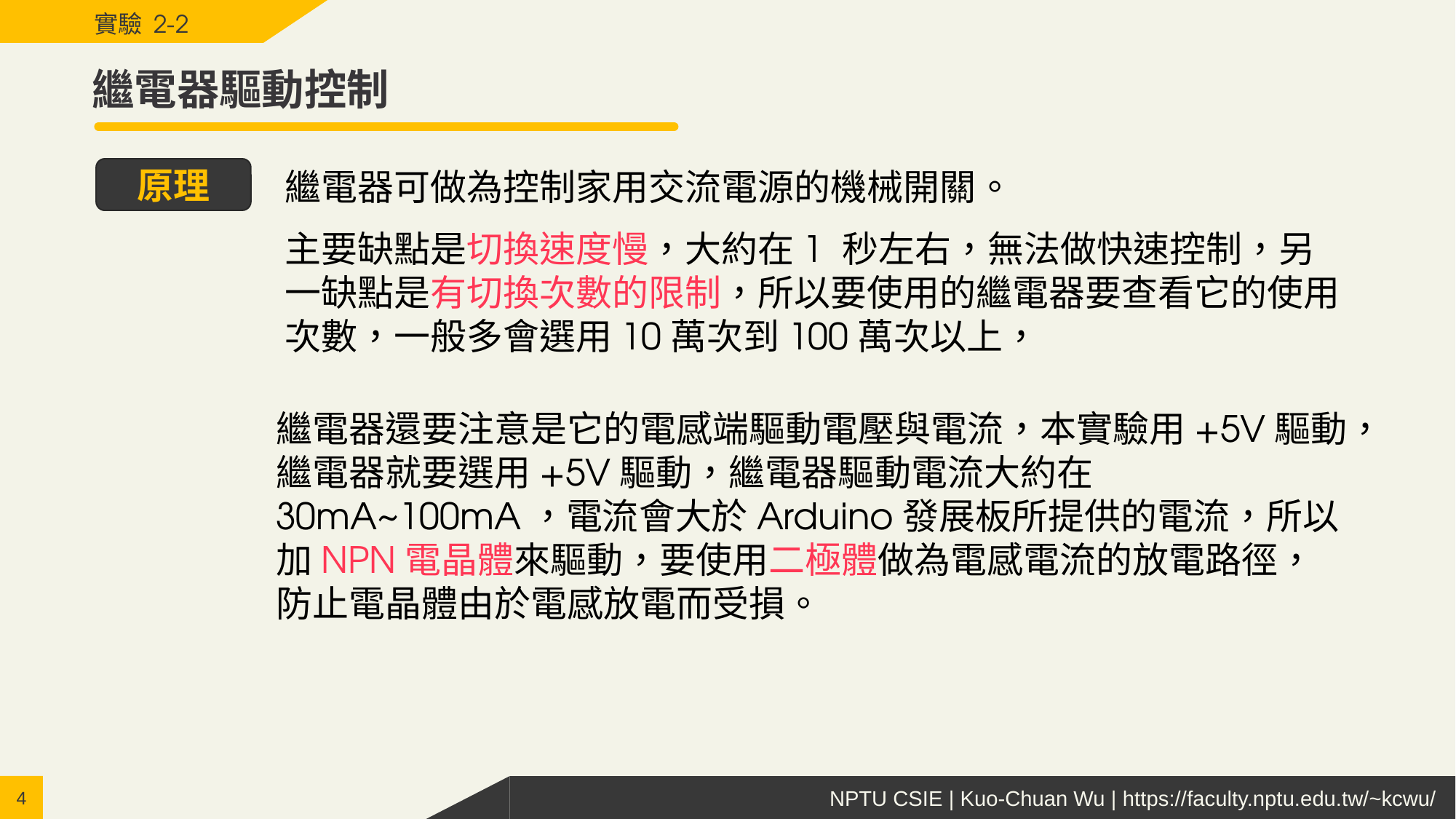

實驗 2-2
# 繼電器驅動控制
原理
繼電器可做為控制家用交流電源的機械開關。
主要缺點是切換速度慢，大約在1 秒左右，無法做快速控制，另一缺點是有切換次數的限制，所以要使用的繼電器要查看它的使用次數，一般多會選用10萬次到100萬次以上，
繼電器還要注意是它的電感端驅動電壓與電流，本實驗用+5V驅動，繼電器就要選用+5V驅動，繼電器驅動電流大約在30mA~100mA，電流會大於Arduino發展板所提供的電流，所以加NPN電晶體來驅動，要使用二極體做為電感電流的放電路徑，防止電晶體由於電感放電而受損。